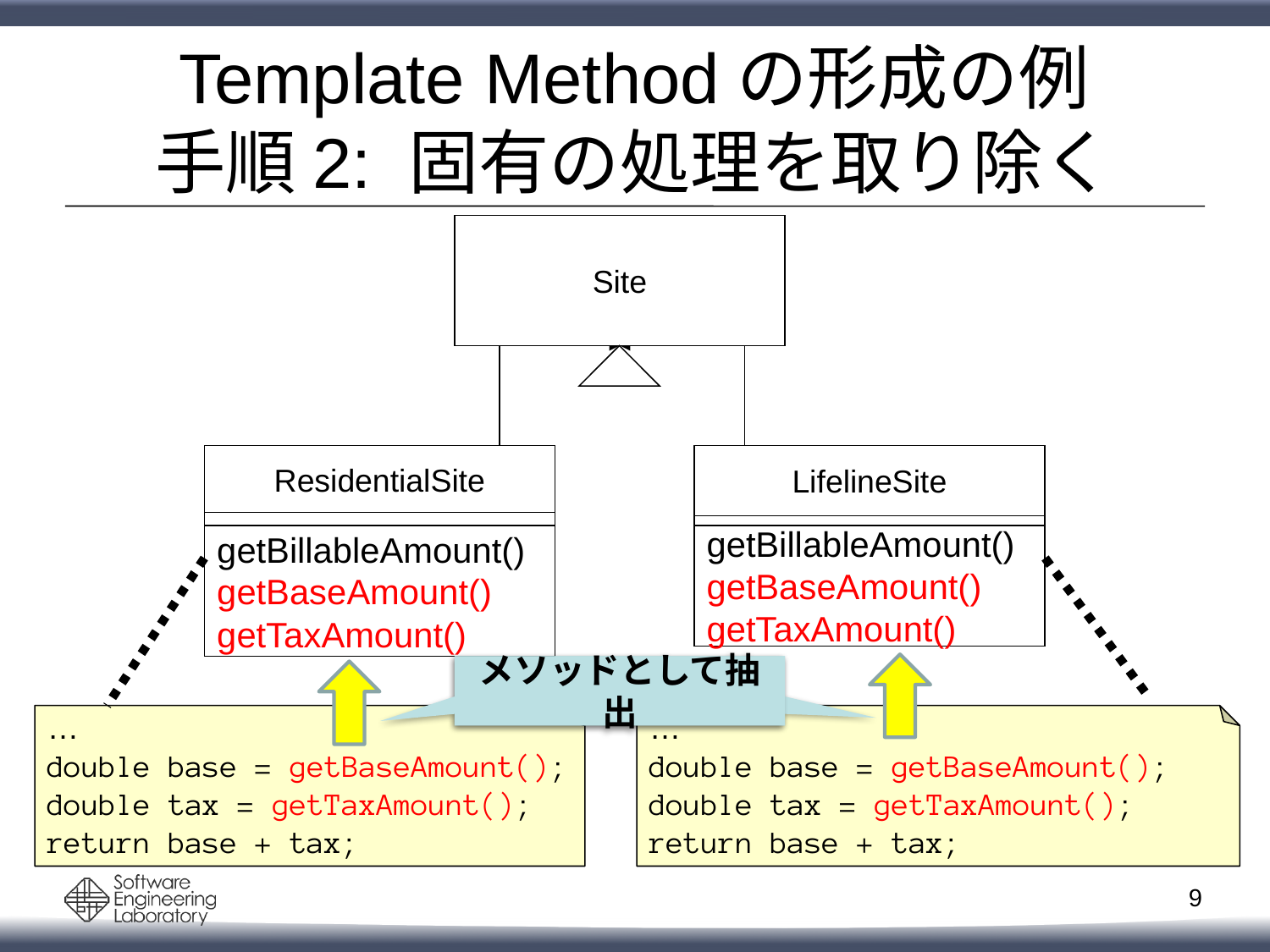

# Template Methodの形成の例 手順2: 固有の処理を取り除く
Site

ResidentialSite
LifelineSite

getBillableAmount()
getBaseAmount()
getTaxAmount()
getBillableAmount()
getBaseAmount()
getTaxAmount()

メソッドとして抽出

…
double base = getBaseAmount();
double tax = getTaxAmount();
return base + tax;
…
double base = getBaseAmount();
double tax = getTaxAmount();
return base + tax;
9